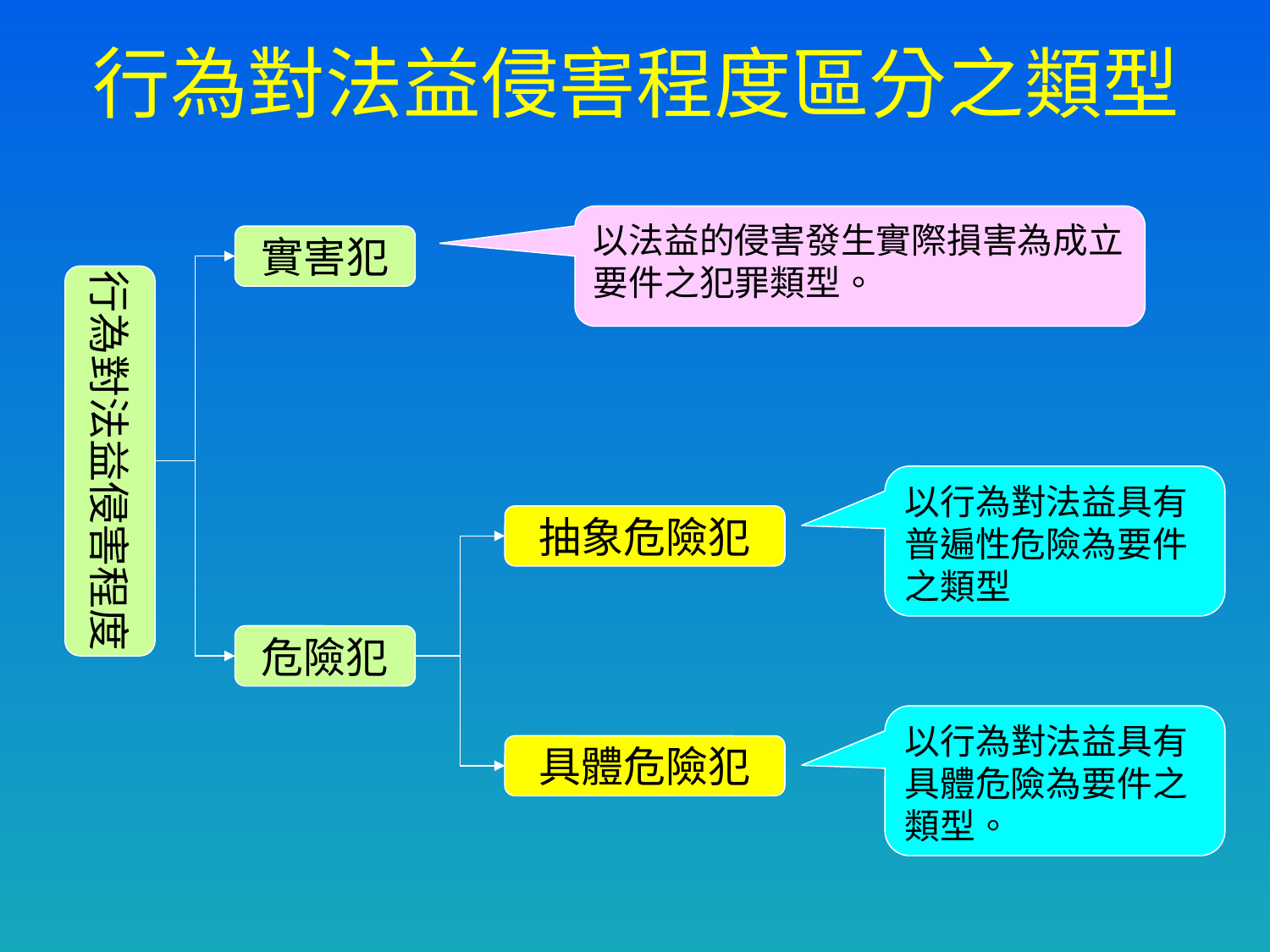

# 行為對法益侵害程度區分之類型
以法益的侵害發生實際損害為成立要件之犯罪類型。
實害犯
行為對法益侵害程度
以行為對法益具有普遍性危險為要件之類型
抽象危險犯
危險犯
以行為對法益具有具體危險為要件之類型。
具體危險犯